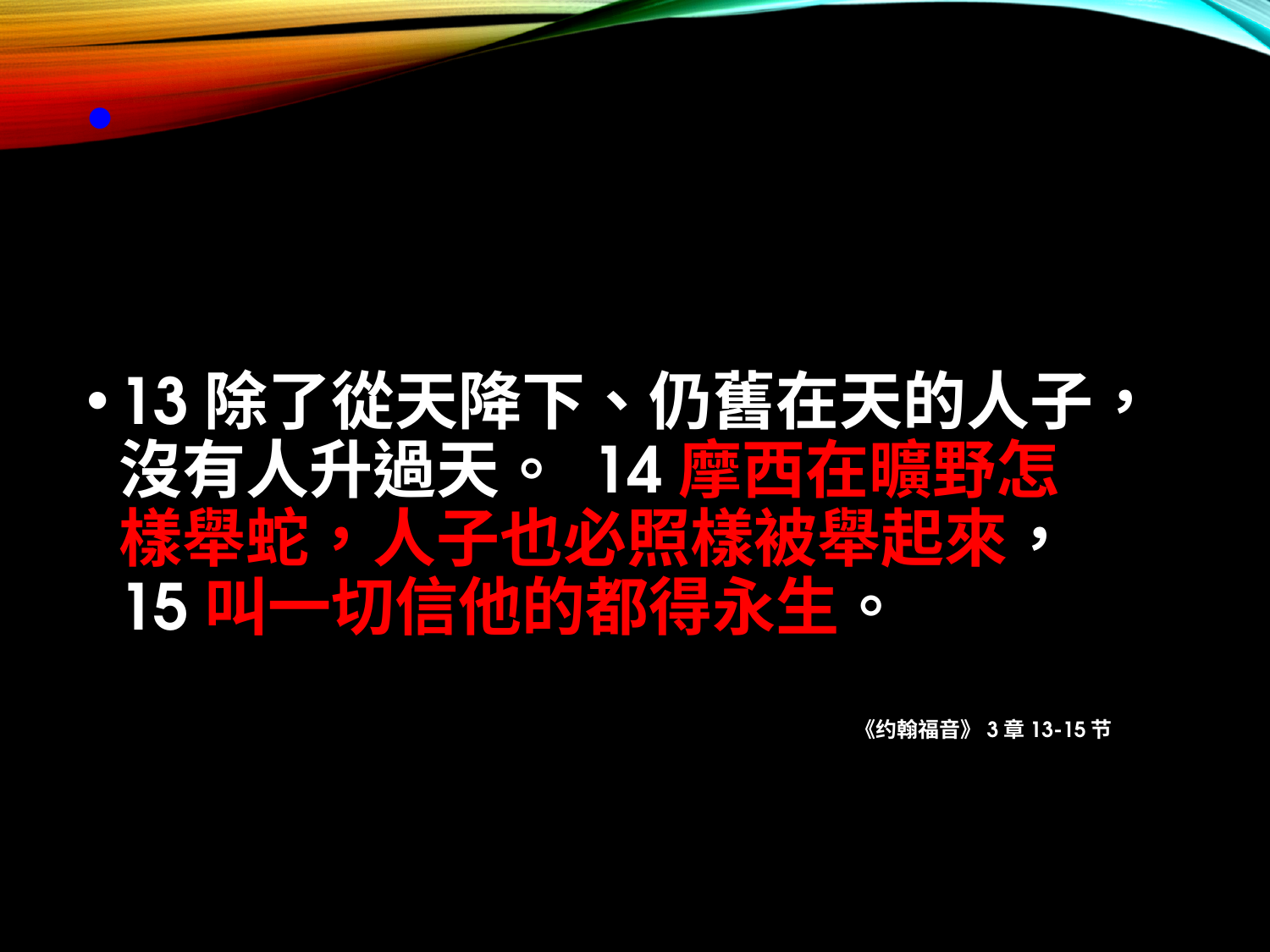

13除了從天降下、仍舊在天的人子，沒有人升過天。 14摩西在曠野怎樣舉蛇，人子也必照樣被舉起來， 15叫一切信他的都得永生。

《约翰福音》3章13-15节